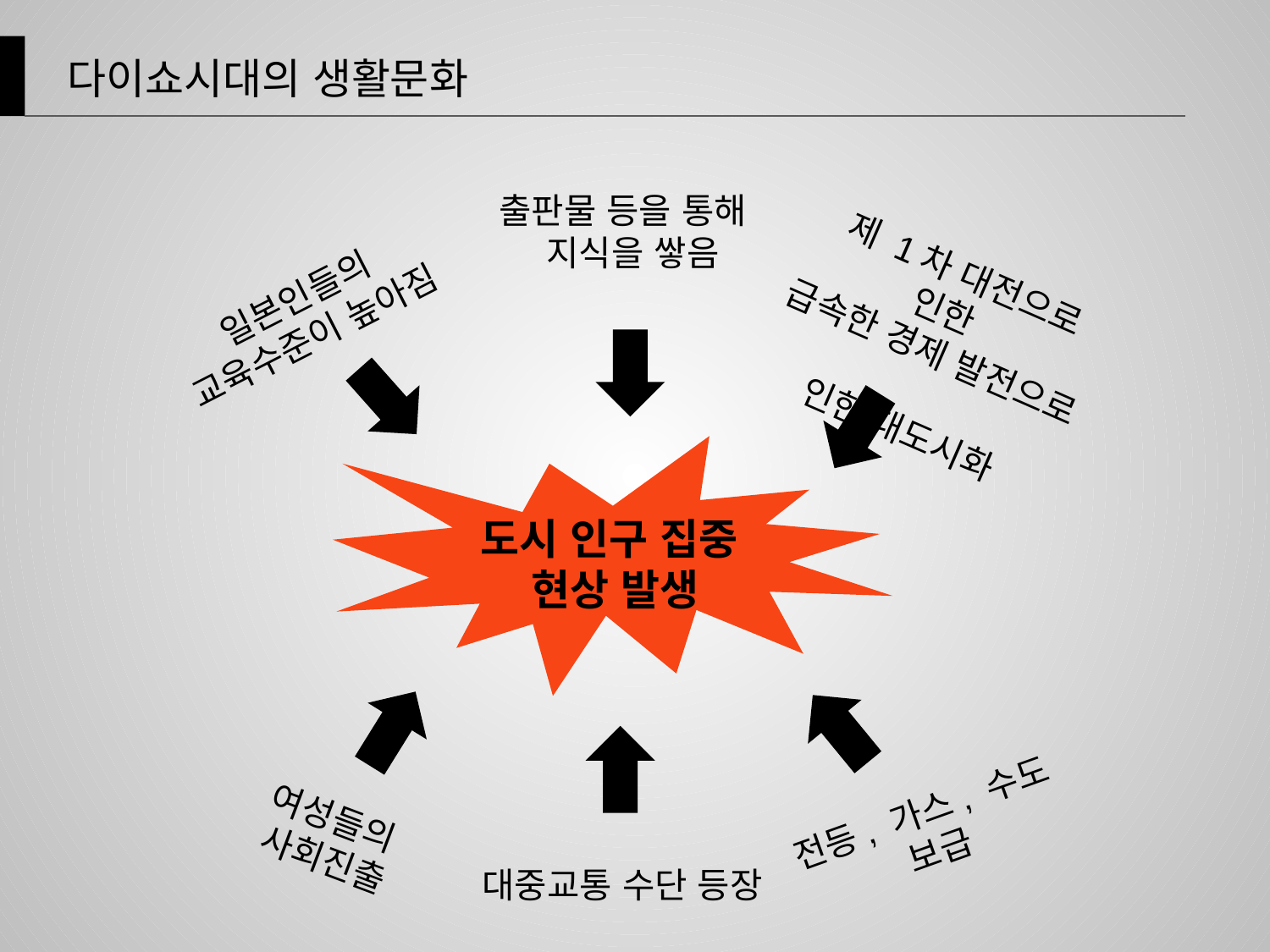

다이쇼시대의 생활문화
출판물 등을 통해
지식을 쌓음
제 1차 대전으로 인한
급속한 경제 발전으로
인한 대도시화
일본인들의 교육수준이 높아짐

도시 인구 집중
현상 발생

전등, 가스, 수도
보급
여성들의
사회진출
대중교통 수단 등장